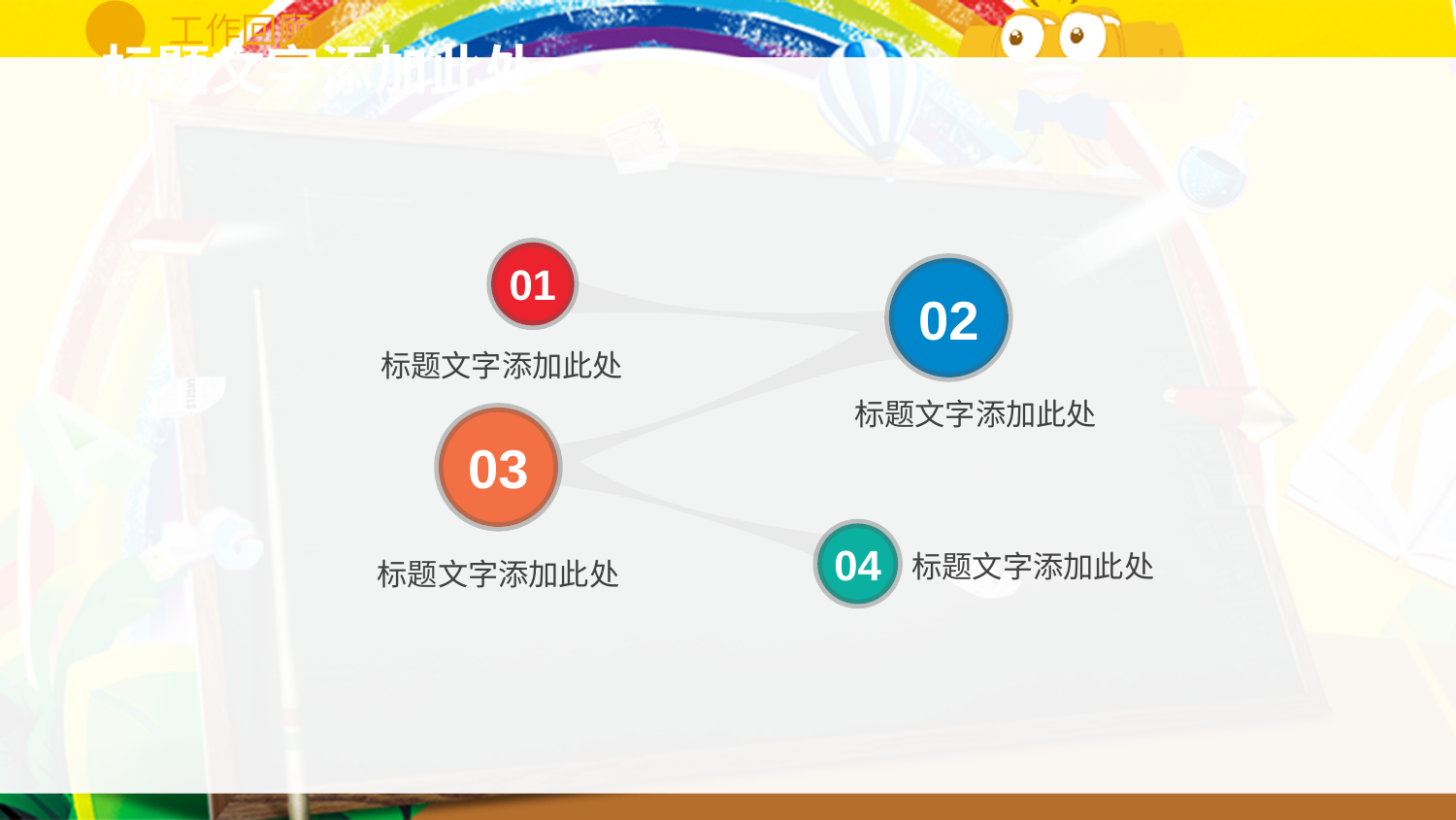

标题文字添加此处
01
02

标题文字添加此处

标题文字添加此处
03

标题文字添加此处
04
标题文字添加此处